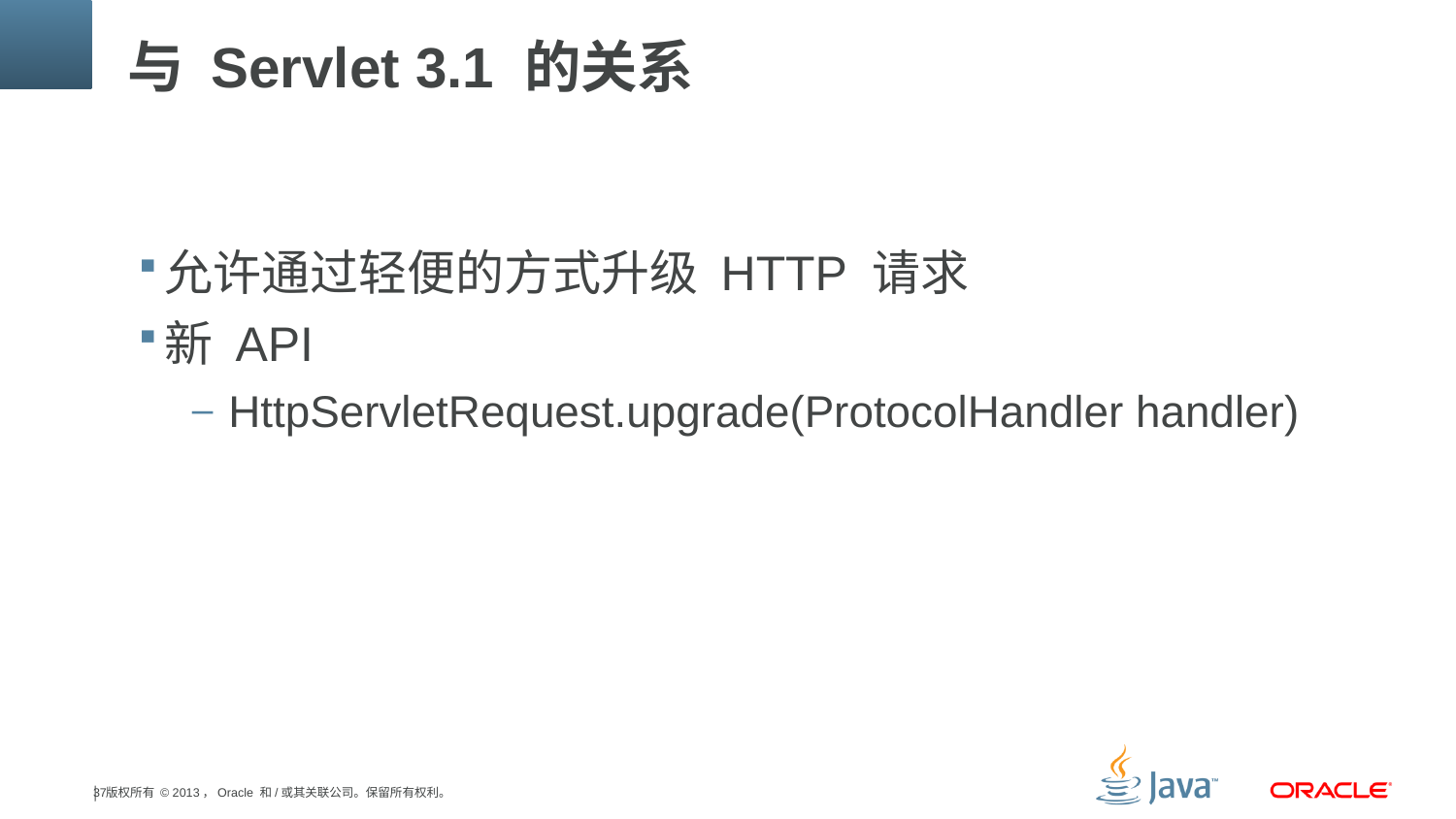

# 与 Servlet 3.1 的关系

允许通过轻便的方式升级 HTTP 请求
新 API
HttpServletRequest.upgrade(ProtocolHandler handler)